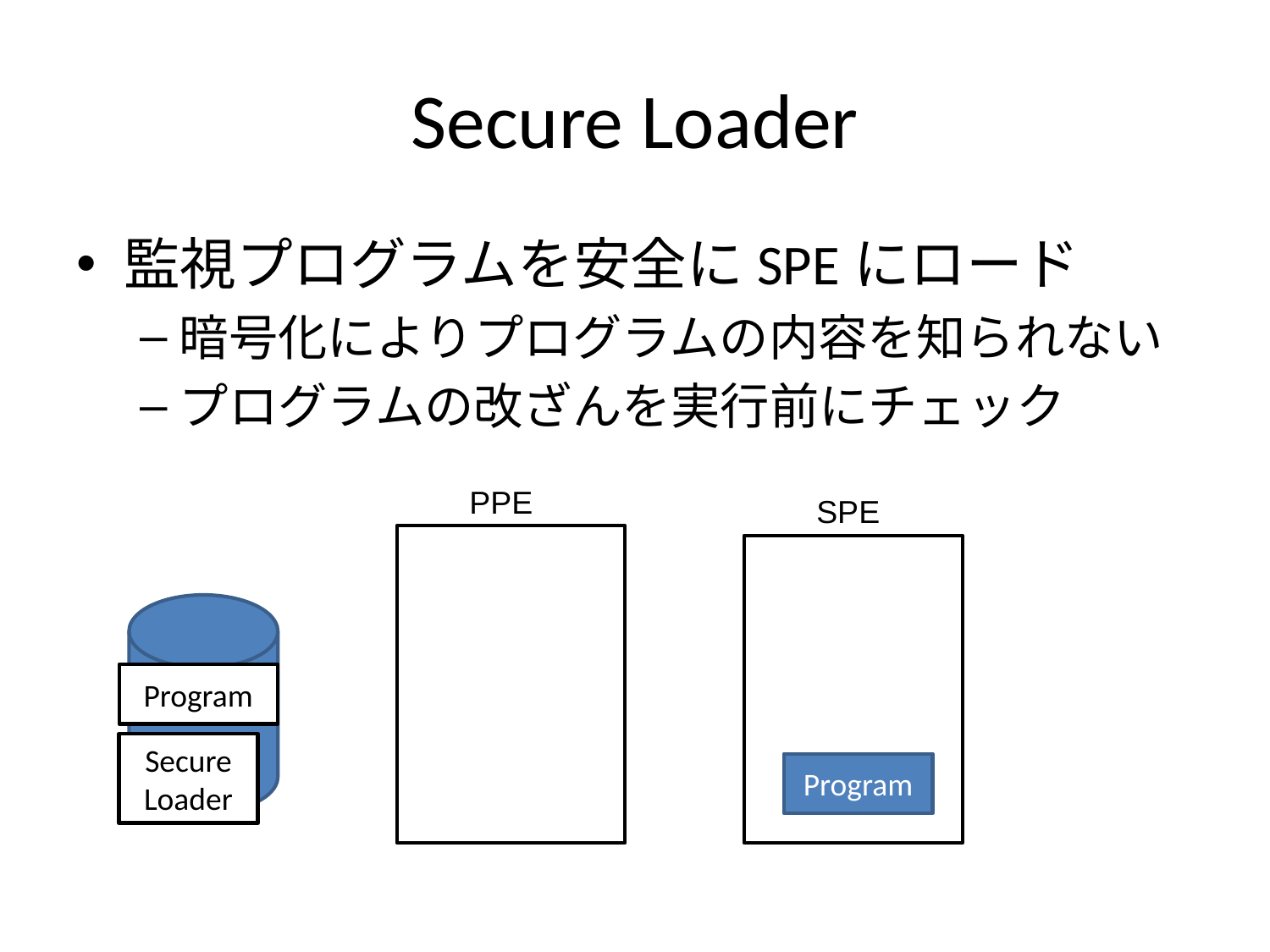

# Secure Loader
監視プログラムを安全にSPEにロード
暗号化によりプログラムの内容を知られない
プログラムの改ざんを実行前にチェック
PPE
SPE

Program
Secure
Loader
Program